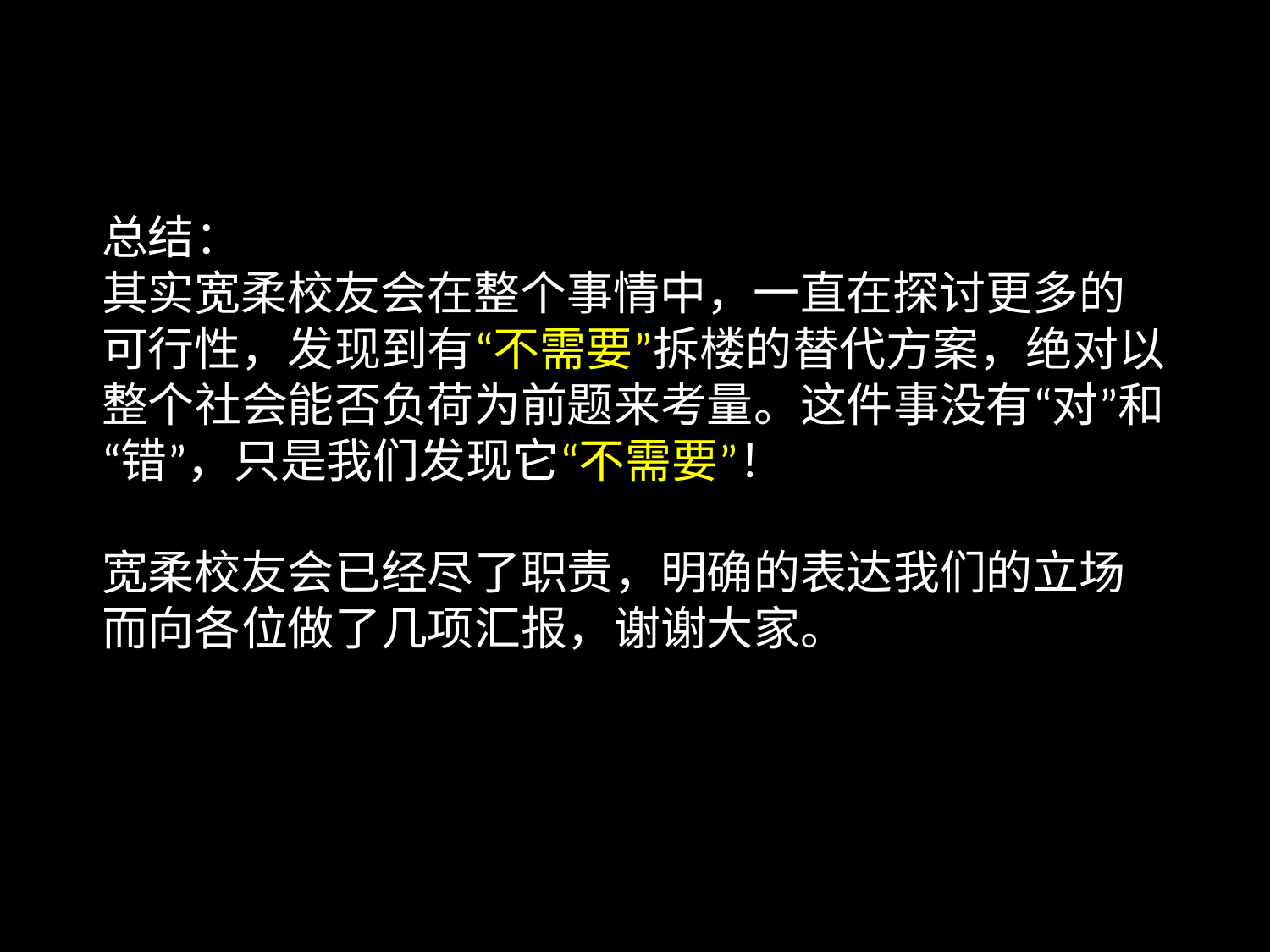

# 总结： 其实宽柔校友会在整个事情中，一直在探讨更多的可行性，发现到有“不需要”拆楼的替代方案，绝对以整个社会能否负荷为前题来考量。这件事没有“对”和“错”，只是我们发现它“不需要”！ 宽柔校友会已经尽了职责，明确的表达我们的立场而向各位做了几项汇报，谢谢大家。